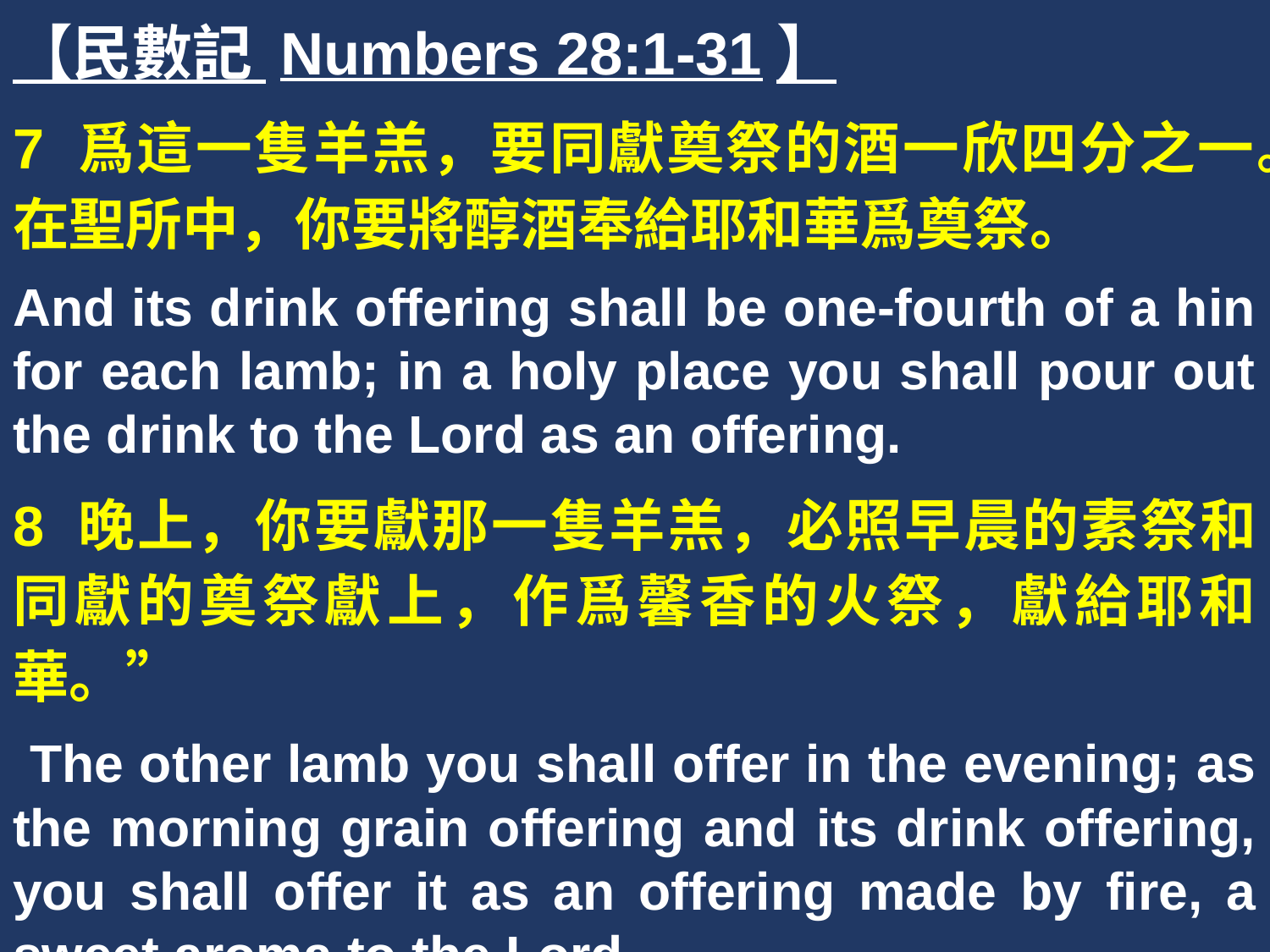

【民數記 Numbers 28:1-31】
7 爲這一隻羊羔，要同獻奠祭的酒一欣四分之一。在聖所中，你要將醇酒奉給耶和華爲奠祭。
And its drink offering shall be one-fourth of a hin for each lamb; in a holy place you shall pour out the drink to the Lord as an offering.
8 晚上，你要獻那一隻羊羔，必照早晨的素祭和同獻的奠祭獻上，作爲馨香的火祭，獻給耶和華。”
 The other lamb you shall offer in the evening; as the morning grain offering and its drink offering, you shall offer it as an offering made by fire, a sweet aroma to the Lord.